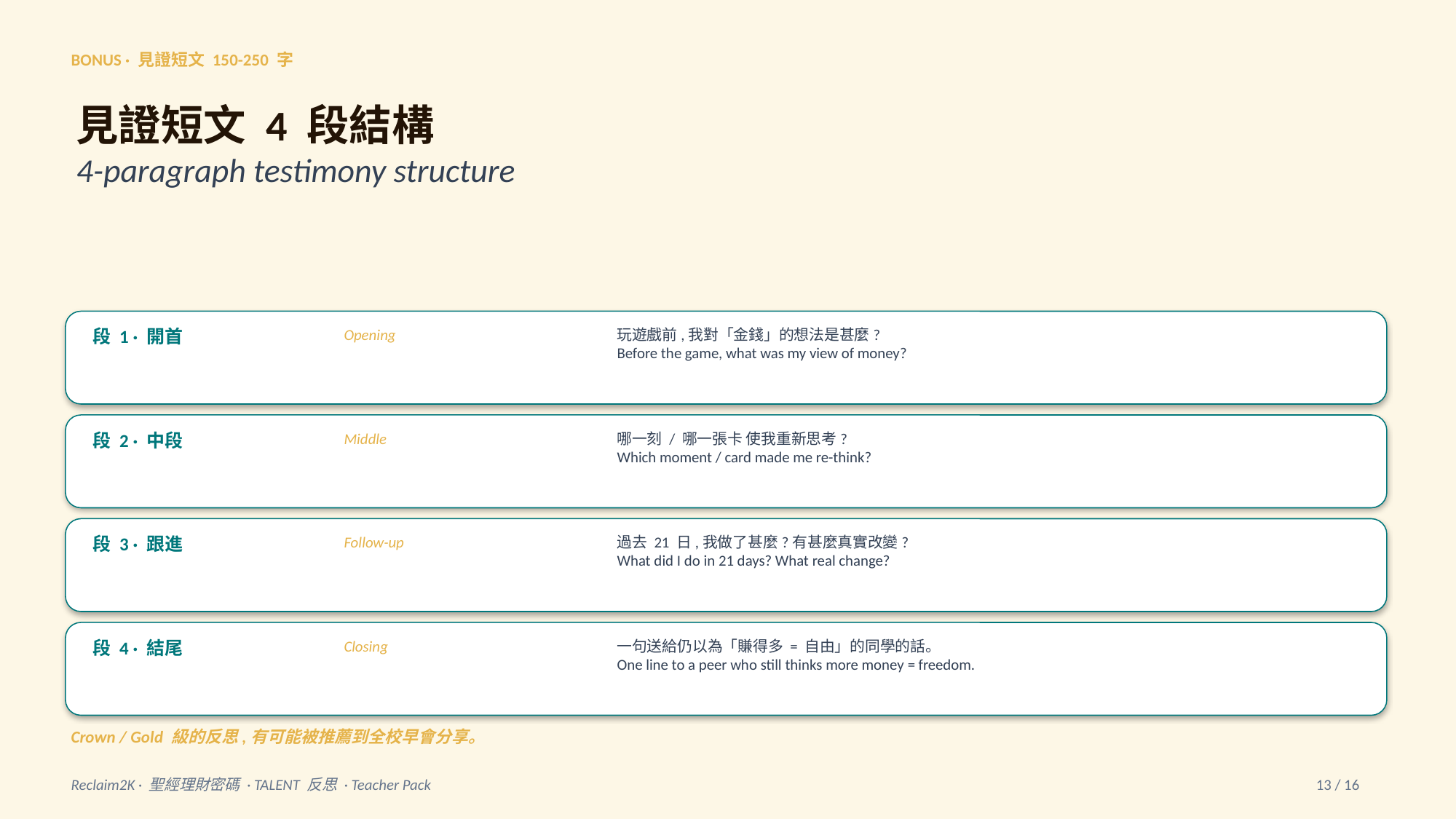

BONUS · 見證短文 150-250 字
見證短文 4 段結構
4-paragraph testimony structure

段 1 · 開首
Opening
玩遊戲前,我對「金錢」的想法是甚麼?
Before the game, what was my view of money?

段 2 · 中段
Middle
哪一刻 / 哪一張卡 使我重新思考?
Which moment / card made me re-think?

段 3 · 跟進
Follow-up
過去 21 日,我做了甚麼?有甚麼真實改變?
What did I do in 21 days? What real change?

段 4 · 結尾
Closing
一句送給仍以為「賺得多 = 自由」的同學的話。
One line to a peer who still thinks more money = freedom.
Crown / Gold 級的反思,有可能被推薦到全校早會分享。
Reclaim2K · 聖經理財密碼 · TALENT 反思 · Teacher Pack
13 / 16